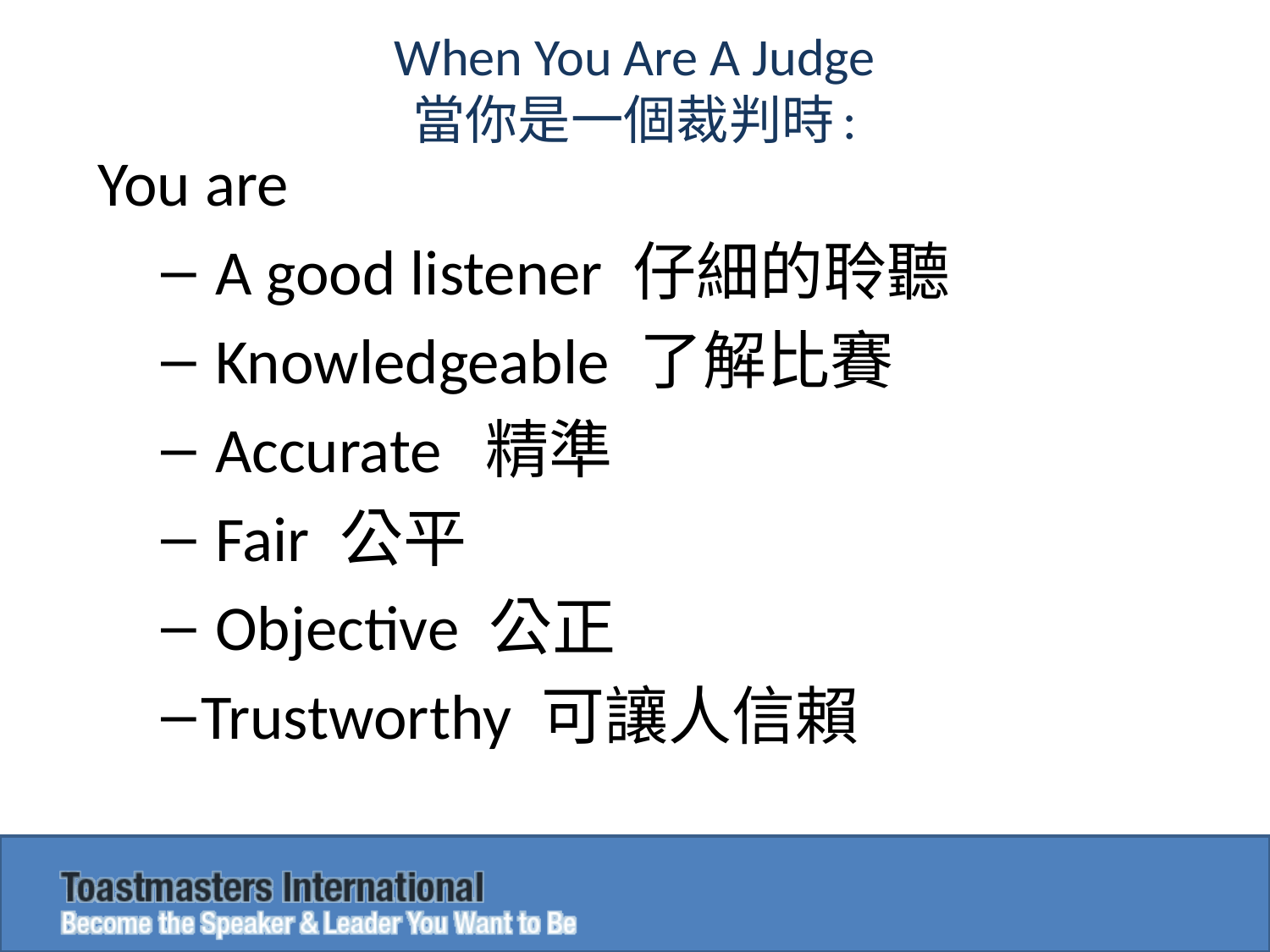

# When You Are A Judge 當你是一個裁判時:
You are
 A good listener 仔細的聆聽
 Knowledgeable 了解比賽
 Accurate  精準
 Fair 公平
 Objective 公正
Trustworthy 可讓人信賴